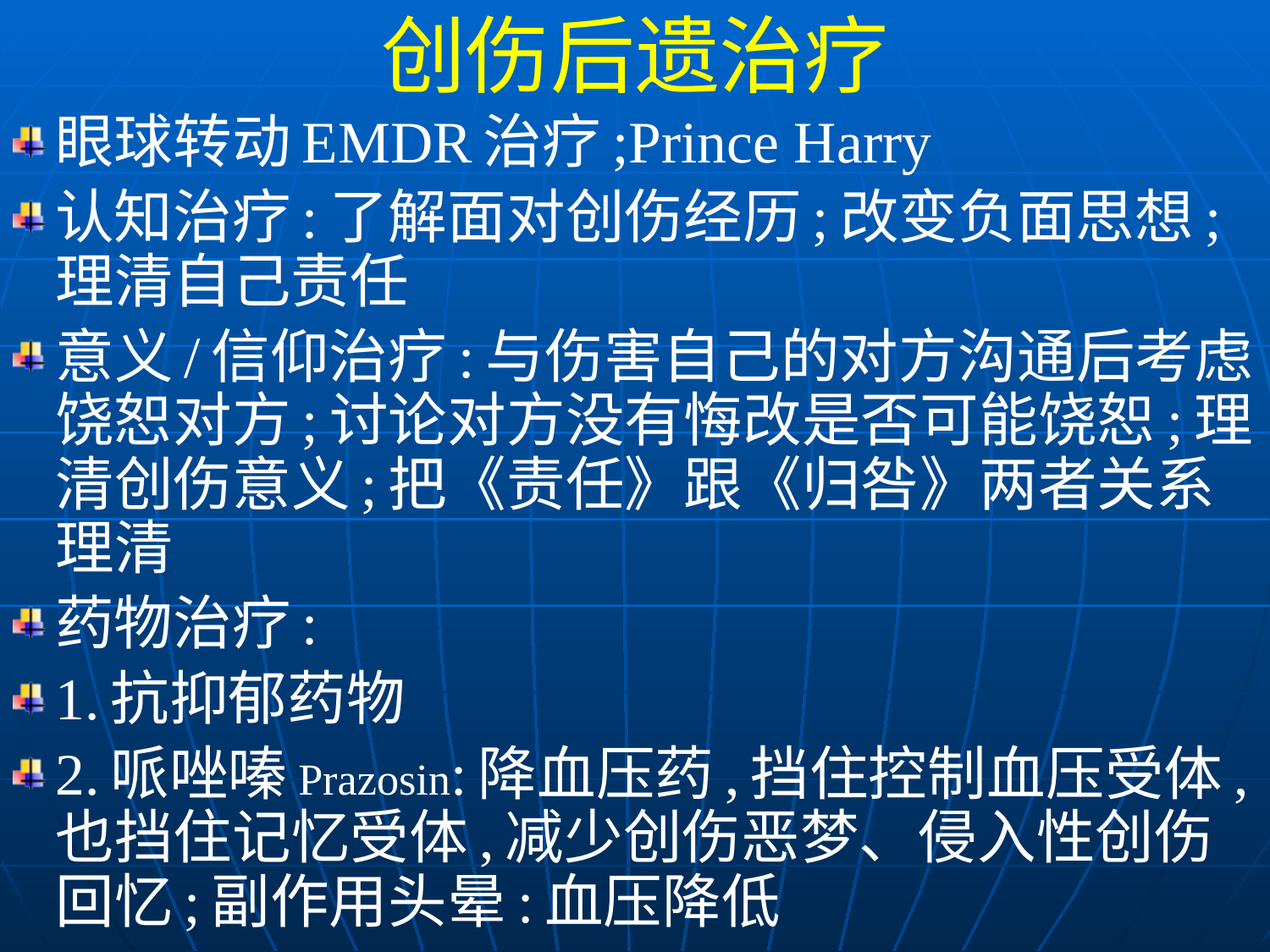

创伤后遗治疗
眼球转动EMDR治疗;Prince Harry
认知治疗:了解面对创伤经历;改变负面思想;理清自己责任
意义/信仰治疗:与伤害自己的对方沟通后考虑饶恕对方;讨论对方没有悔改是否可能饶恕;理清创伤意义;把《责任》跟《归咎》两者关系理清
药物治疗:
1.抗抑郁药物
2.哌唑嗪Prazosin:降血压药,挡住控制血压受体,也挡住记忆受体,减少创伤恶梦、侵入性创伤回忆;副作用头晕:血压降低